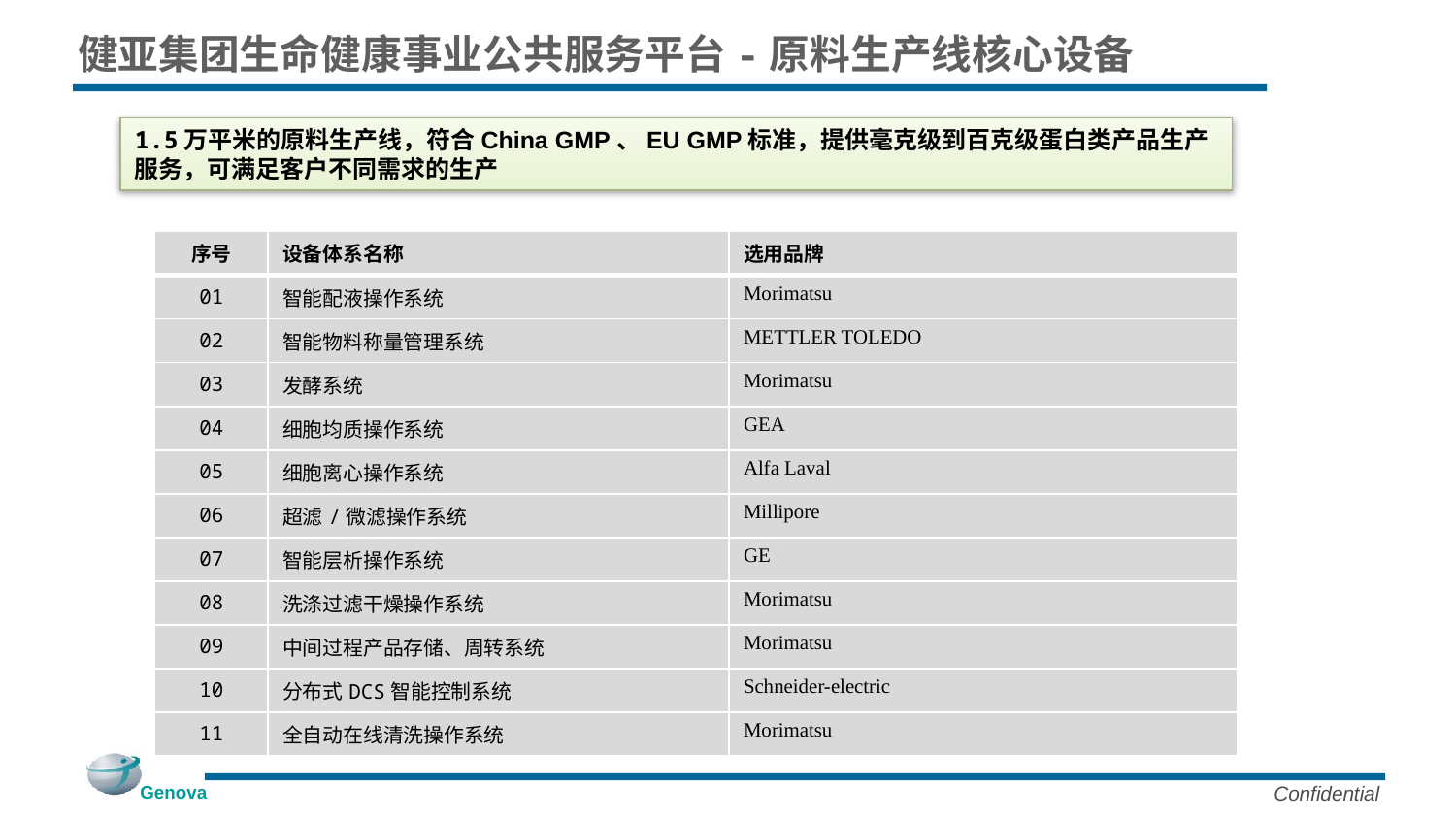

# 健亚集团生命健康事业公共服务平台-原料生产线核心设备
1.5万平米的原料生产线，符合China GMP、EU GMP标准，提供毫克级到百克级蛋白类产品生产服务，可满足客户不同需求的生产
| 序号 | 设备体系名称 | 选用品牌 |
| --- | --- | --- |
| 01 | 智能配液操作系统 | Morimatsu |
| 02 | 智能物料称量管理系统 | METTLER TOLEDO |
| 03 | 发酵系统 | Morimatsu |
| 04 | 细胞均质操作系统 | GEA |
| 05 | 细胞离心操作系统 | Alfa Laval |
| 06 | 超滤/微滤操作系统 | Millipore |
| 07 | 智能层析操作系统 | GE |
| 08 | 洗涤过滤干燥操作系统 | Morimatsu |
| 09 | 中间过程产品存储、周转系统 | Morimatsu |
| 10 | 分布式DCS智能控制系统 | Schneider-electric |
| 11 | 全自动在线清洗操作系统 | Morimatsu |